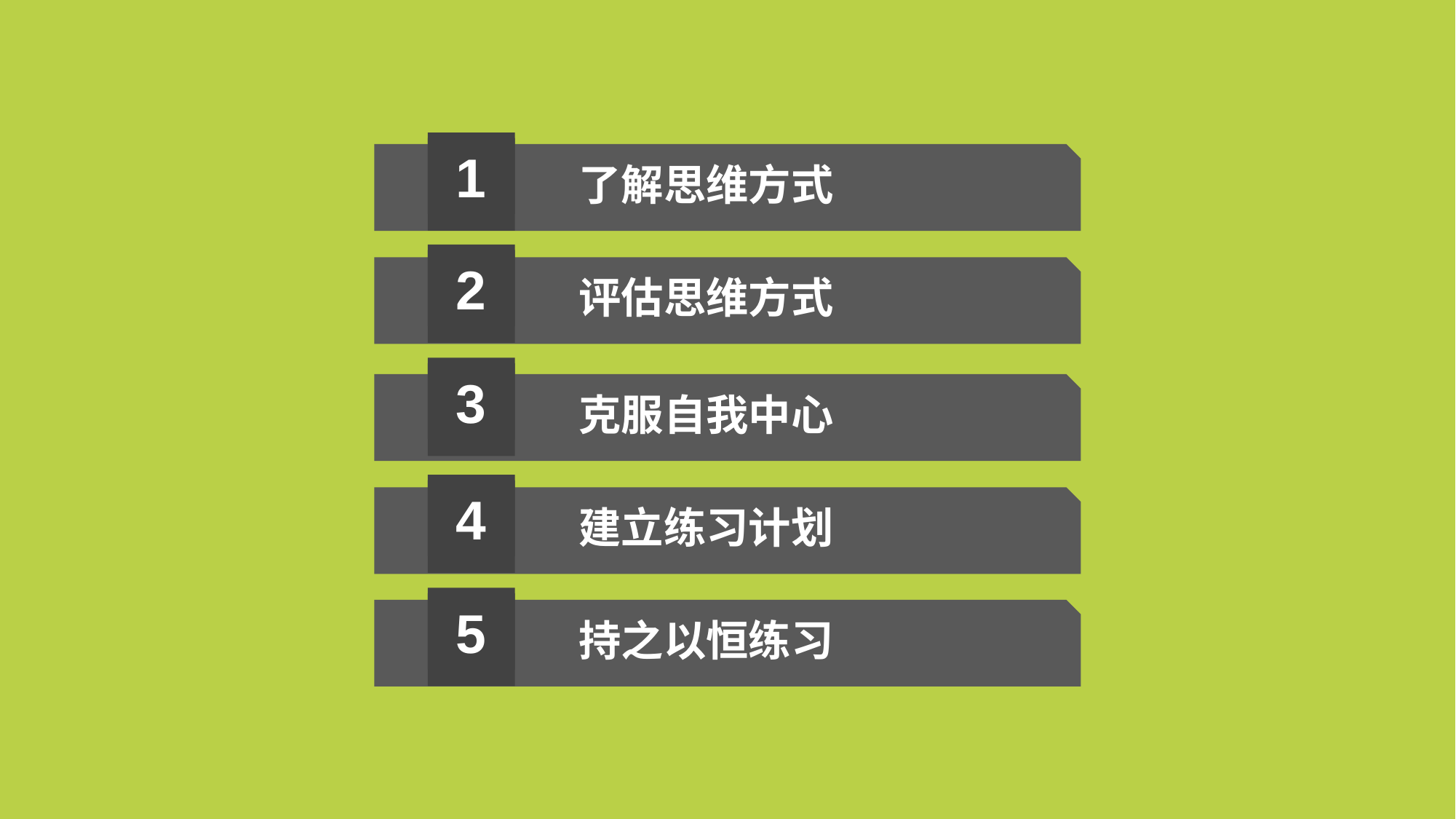

1

了解思维方式

2

评估思维方式

3

克服自我中心

4

建立练习计划

5

持之以恒练习